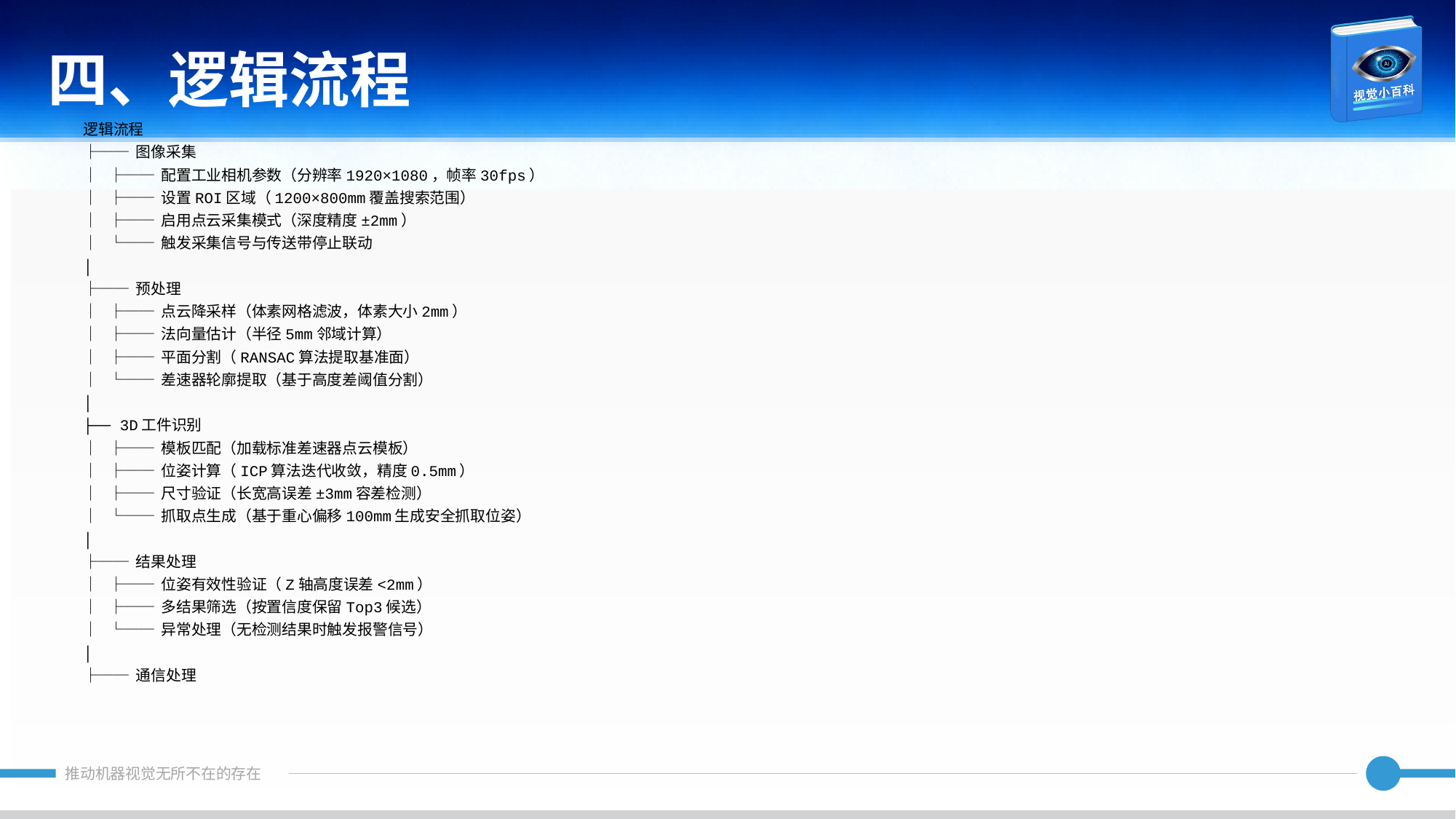

四、逻辑流程

逻辑流程
├── 图像采集
│   ├── 配置工业相机参数（分辨率1920×1080，帧率30fps）
│   ├── 设置ROI区域（1200×800mm覆盖搜索范围）
│   ├── 启用点云采集模式（深度精度±2mm）
│   └── 触发采集信号与传送带停止联动
│
├── 预处理
│   ├── 点云降采样（体素网格滤波，体素大小2mm）
│   ├── 法向量估计（半径5mm邻域计算）
│   ├── 平面分割（RANSAC算法提取基准面）
│   └── 差速器轮廓提取（基于高度差阈值分割）
│
├── 3D工件识别
│   ├── 模板匹配（加载标准差速器点云模板）
│   ├── 位姿计算（ICP算法迭代收敛，精度0.5mm）
│   ├── 尺寸验证（长宽高误差±3mm容差检测）
│   └── 抓取点生成（基于重心偏移100mm生成安全抓取位姿）
│
├── 结果处理
│   ├── 位姿有效性验证（Z轴高度误差<2mm）
│   ├── 多结果筛选（按置信度保留Top3候选）
│   └── 异常处理（无检测结果时触发报警信号）
│
├── 通信处理
9